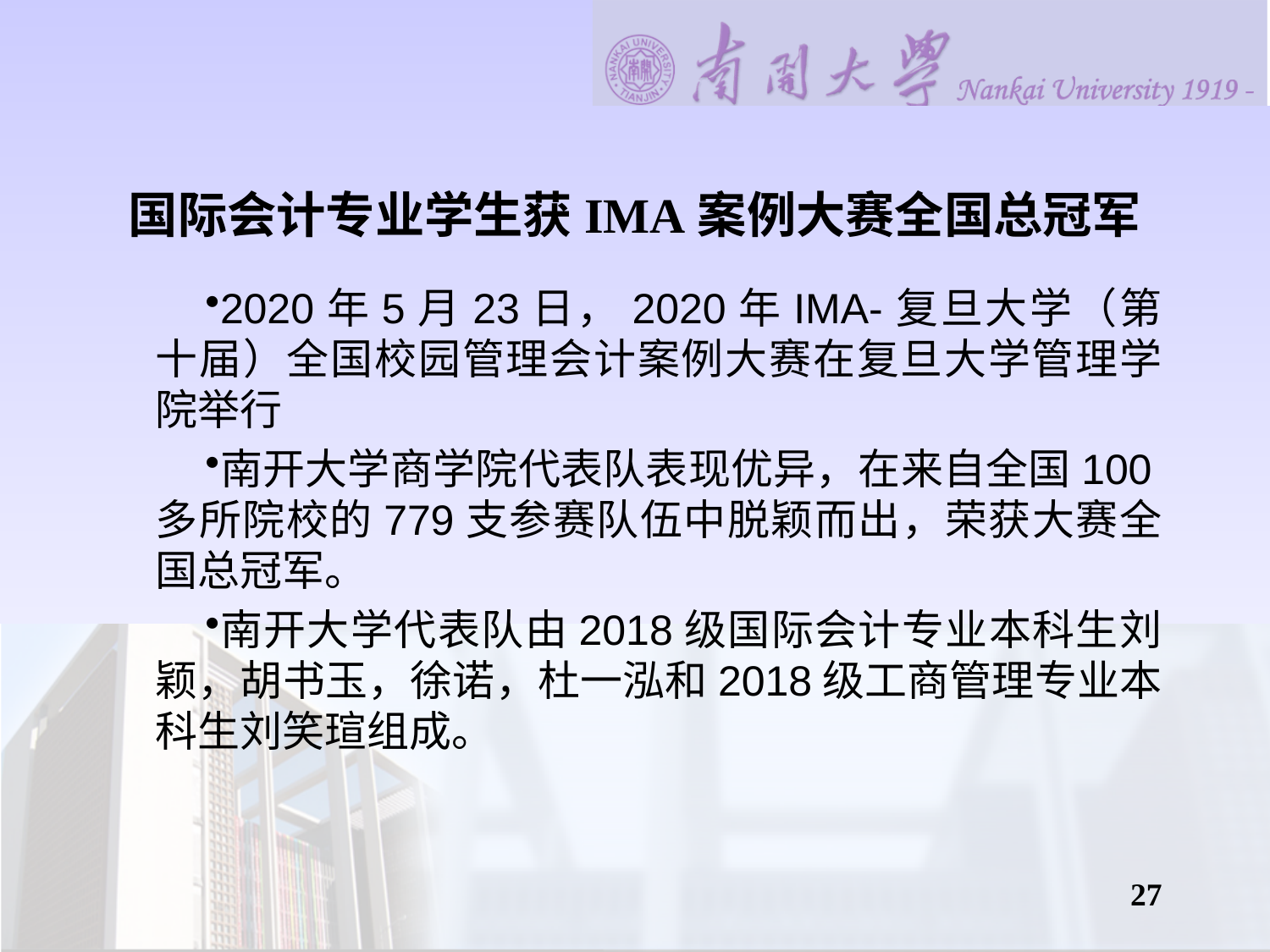

# 国际会计专业学生获IMA案例大赛全国总冠军
2020年5月23日，2020年IMA-复旦大学（第十届）全国校园管理会计案例大赛在复旦大学管理学院举行
南开大学商学院代表队表现优异，在来自全国100多所院校的779支参赛队伍中脱颖而出，荣获大赛全国总冠军。
南开大学代表队由2018级国际会计专业本科生刘颖，胡书玉，徐诺，杜一泓和2018级工商管理专业本科生刘笑瑄组成。

27